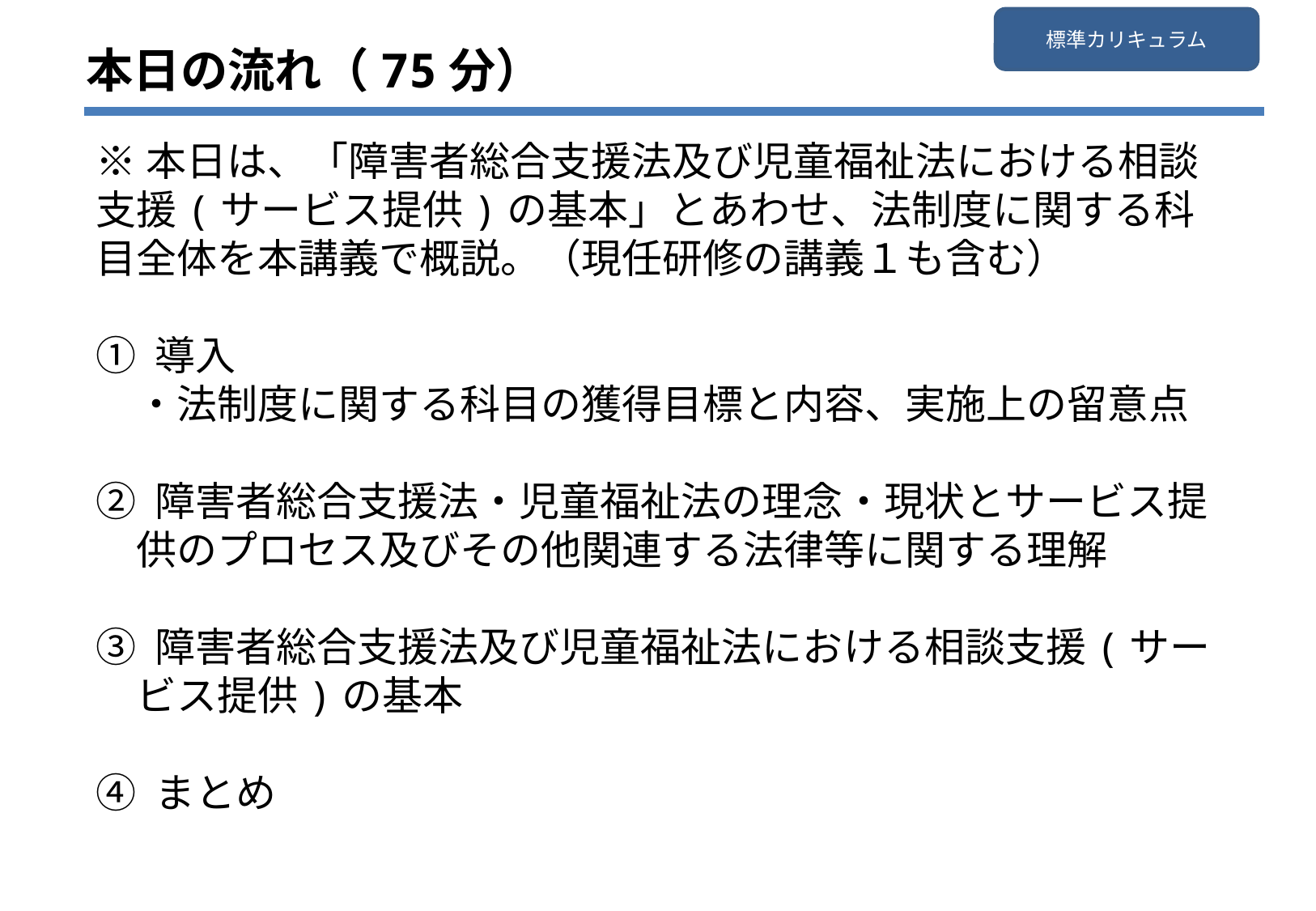

標準カリキュラム
本日の流れ（75分）
※本日は、「障害者総合支援法及び児童福祉法における相談支援(サービス提供)の基本」とあわせ、法制度に関する科目全体を本講義で概説。（現任研修の講義１も含む）

① 導入
　・法制度に関する科目の獲得目標と内容、実施上の留意点

② 障害者総合支援法・児童福祉法の理念・現状とサービス提
　供のプロセス及びその他関連する法律等に関する理解

③ 障害者総合支援法及び児童福祉法における相談支援(サー
　ビス提供)の基本

④ まとめ